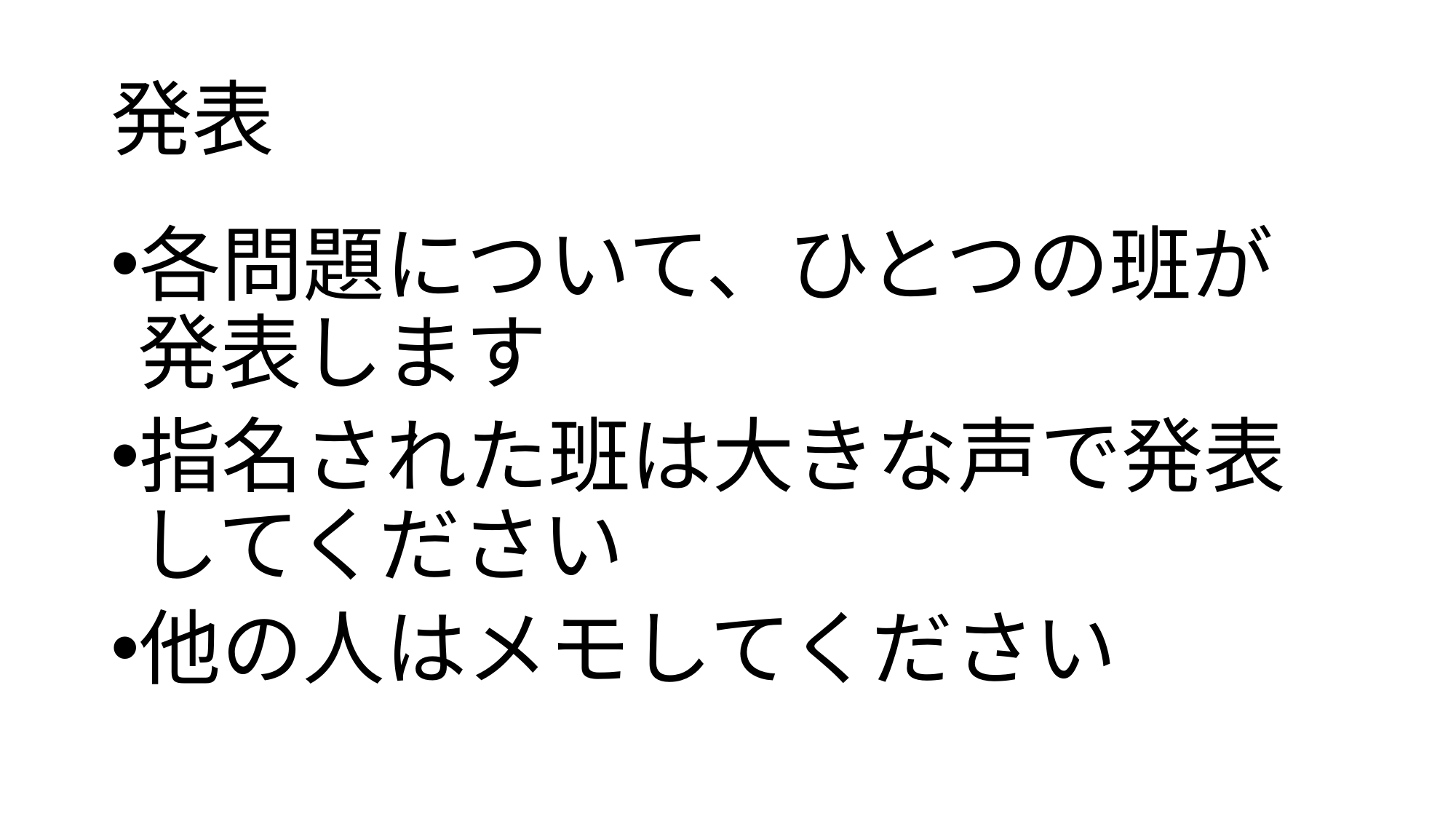

# 発表
各問題について、ひとつの班が発表します
指名された班は大きな声で発表してください
他の人はメモしてください